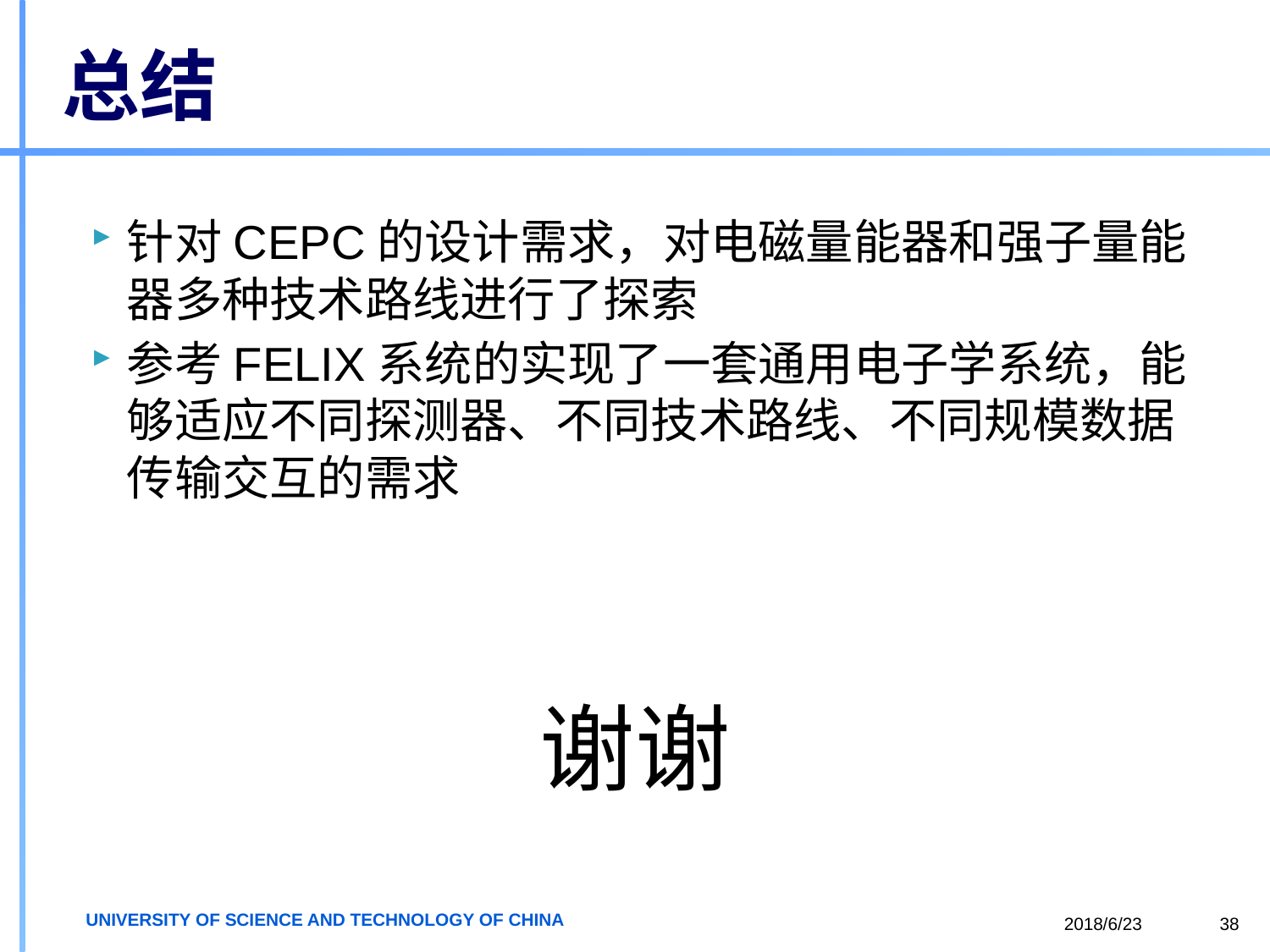

# 总结
针对CEPC的设计需求，对电磁量能器和强子量能器多种技术路线进行了探索
参考FELIX系统的实现了一套通用电子学系统，能够适应不同探测器、不同技术路线、不同规模数据传输交互的需求

谢谢
2018/6/23
38